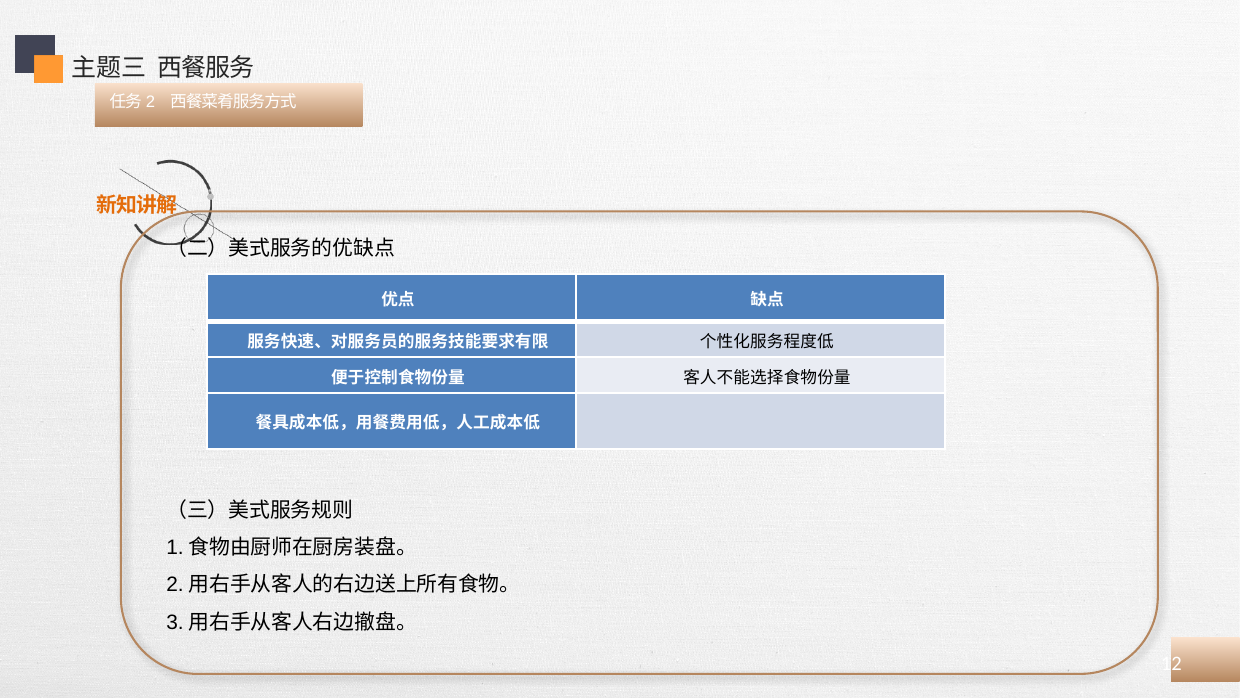

主题三  西餐服务

任务2   西餐菜肴服务方式

（二）美式服务的优缺点

（三）美式服务规则
1.食物由厨师在厨房装盘。
2.用右手从客人的右边送上所有食物。
3.用右手从客人右边撤盘。
| 优点 | 缺点 |
| --- | --- |
| 服务快速、对服务员的服务技能要求有限 | 个性化服务程度低 |
| 便于控制食物份量 | 客人不能选择食物份量 |
| 餐具成本低，用餐费用低，人工成本低 |  |